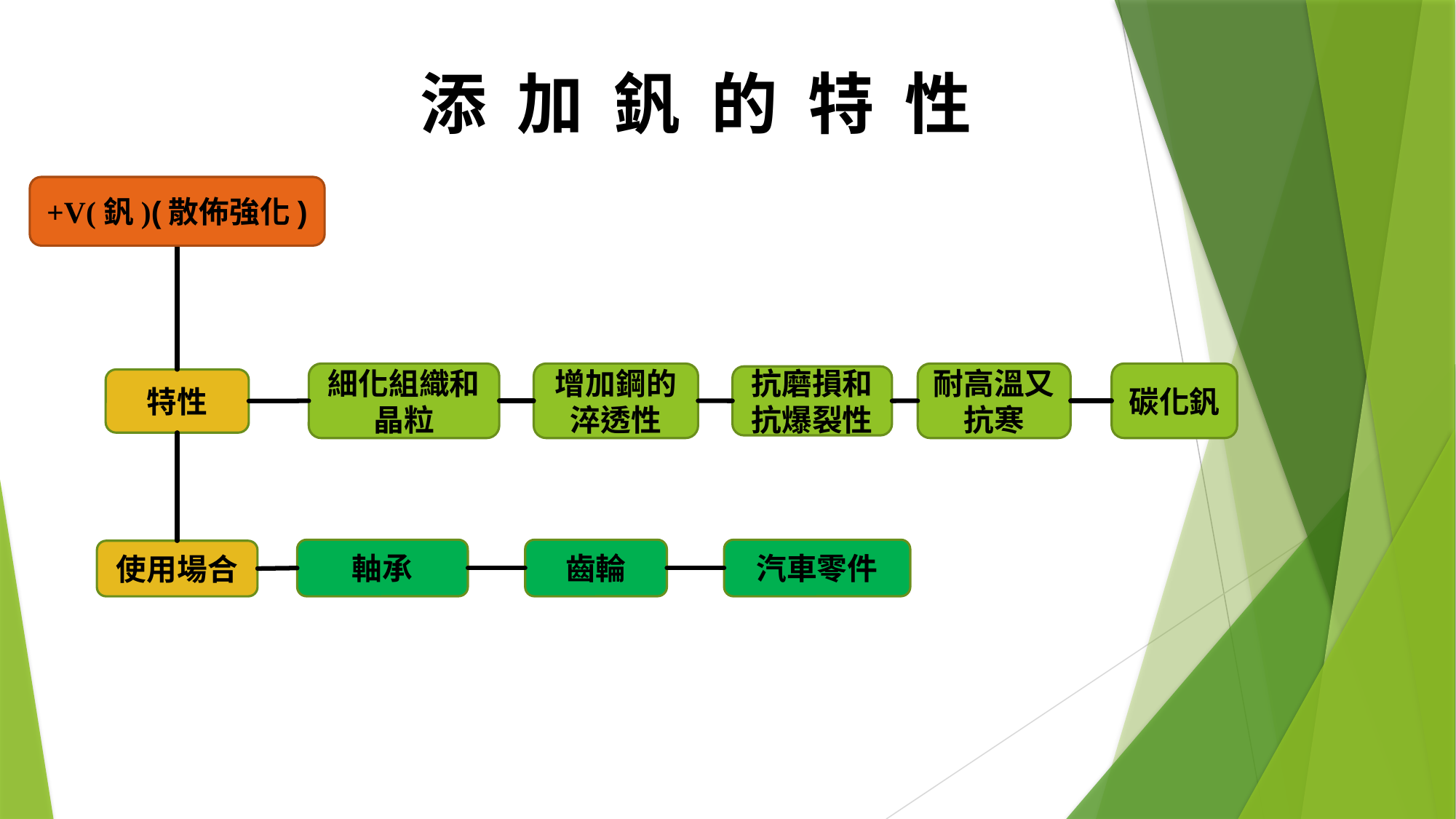

添  加  釩  的  特  性
+V(釩)(散佈強化)
增加鋼的淬透性
耐高溫又抗寒
碳化釩
細化組織和晶粒
抗磨損和抗爆裂性
特性
汽車零件
軸承
齒輪
使用場合